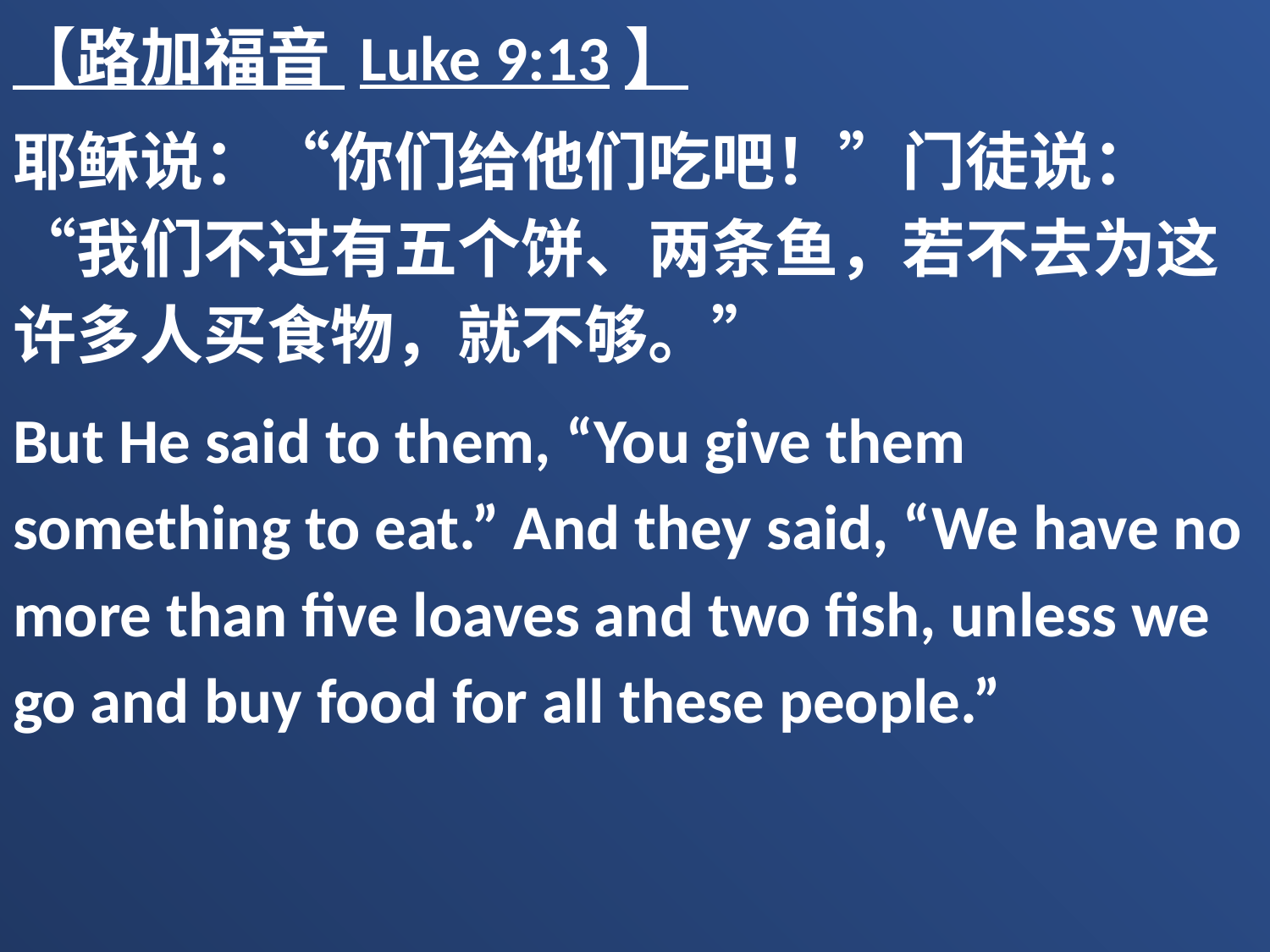

【路加福音 Luke 9:13】
耶稣说：“你们给他们吃吧！”门徒说：“我们不过有五个饼、两条鱼，若不去为这许多人买食物，就不够。”
But He said to them, “You give them something to eat.” And they said, “We have no more than five loaves and two fish, unless we go and buy food for all these people.”